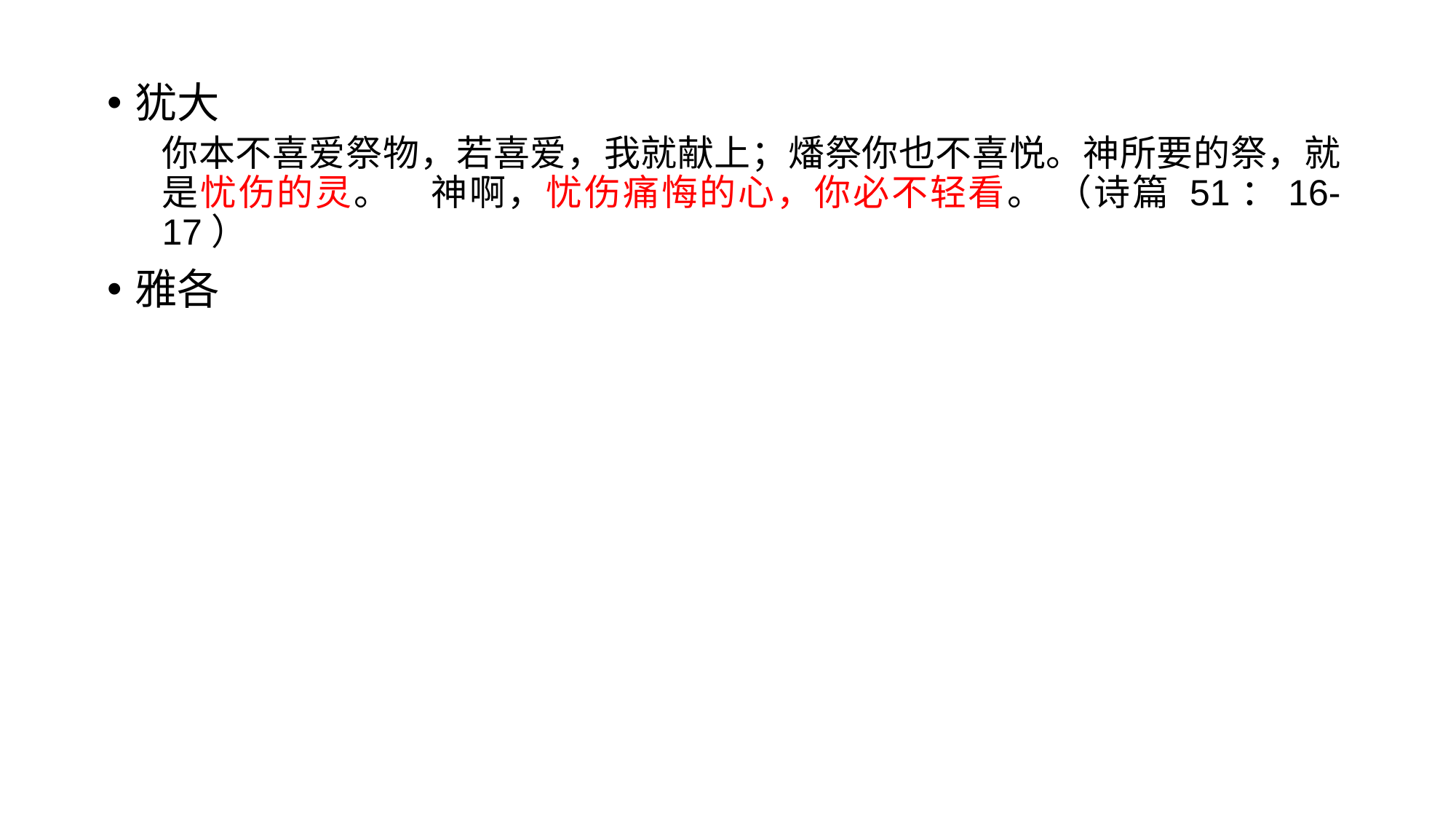

犹大
你本不喜爱祭物，若喜爱，我就献上；燔祭你也不喜悦。神所要的祭，就是忧伤的灵。　神啊，忧伤痛悔的心，你必不轻看。 （诗篇 51：16-17）
雅各